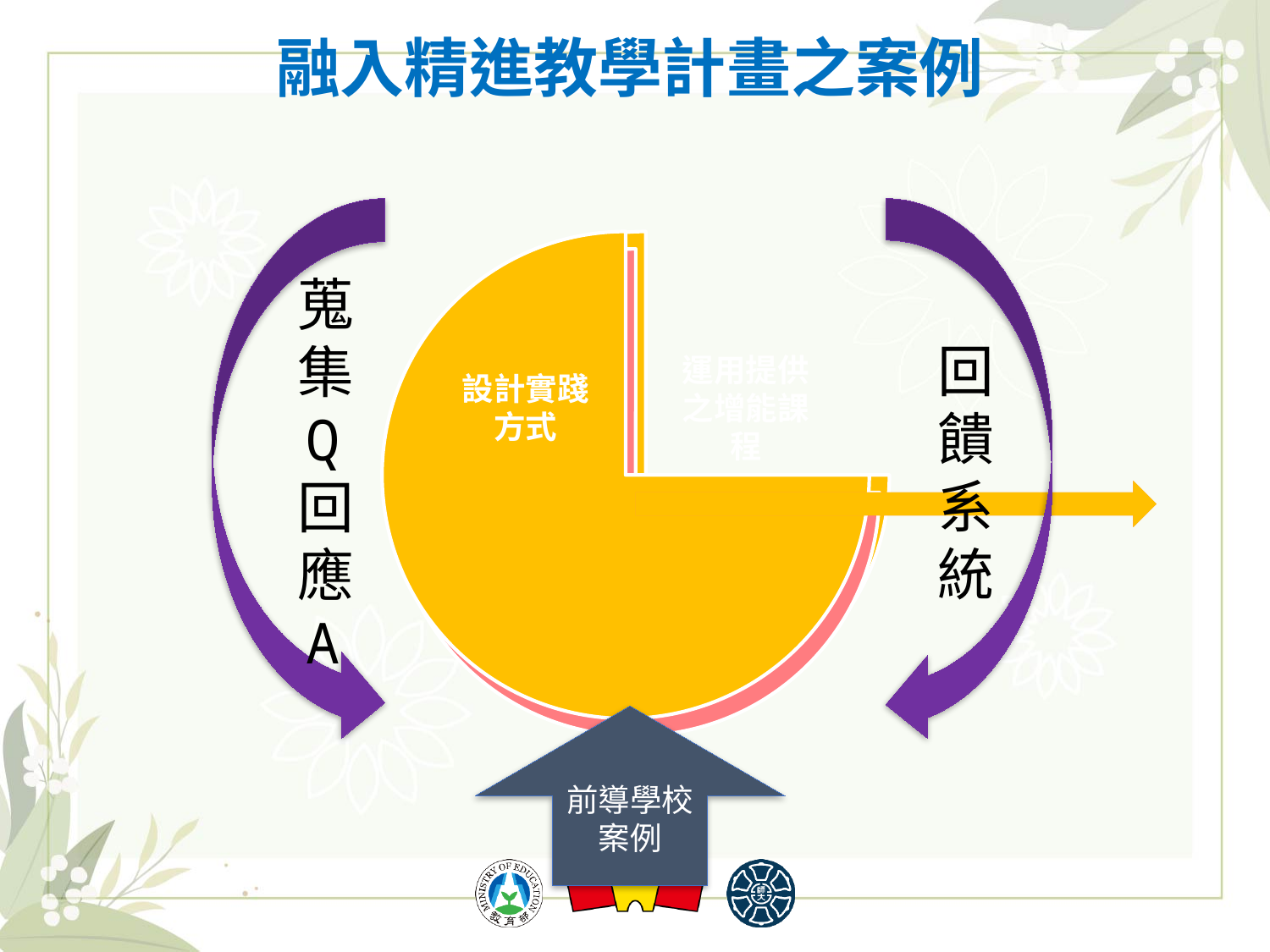

# 融入精進教學計畫之案例
運用提供
之增能課程
善用培訓之
種子講師
設計實踐方式

蒐集
Q
回應A
回饋系統
前導學校案例